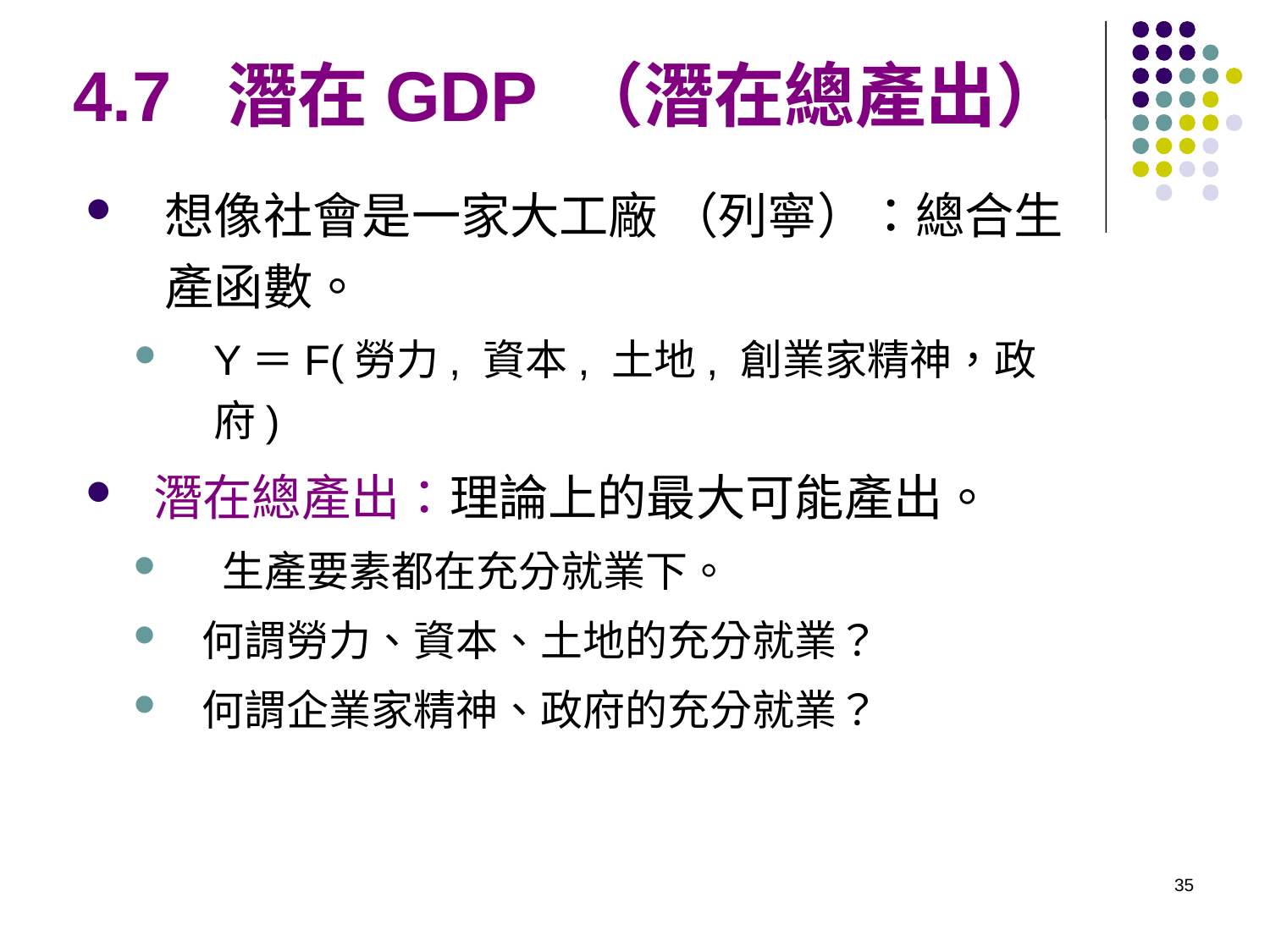

# 4.7  潛在GDP （潛在總產出）
想像社會是一家大工廠 （列寧）：總合生產函數。
Y＝F(勞力, 資本, 土地, 創業家精神，政府)
潛在總產出：理論上的最大可能產出。
 生產要素都在充分就業下。
何謂勞力、資本、土地的充分就業？
何謂企業家精神、政府的充分就業？
35